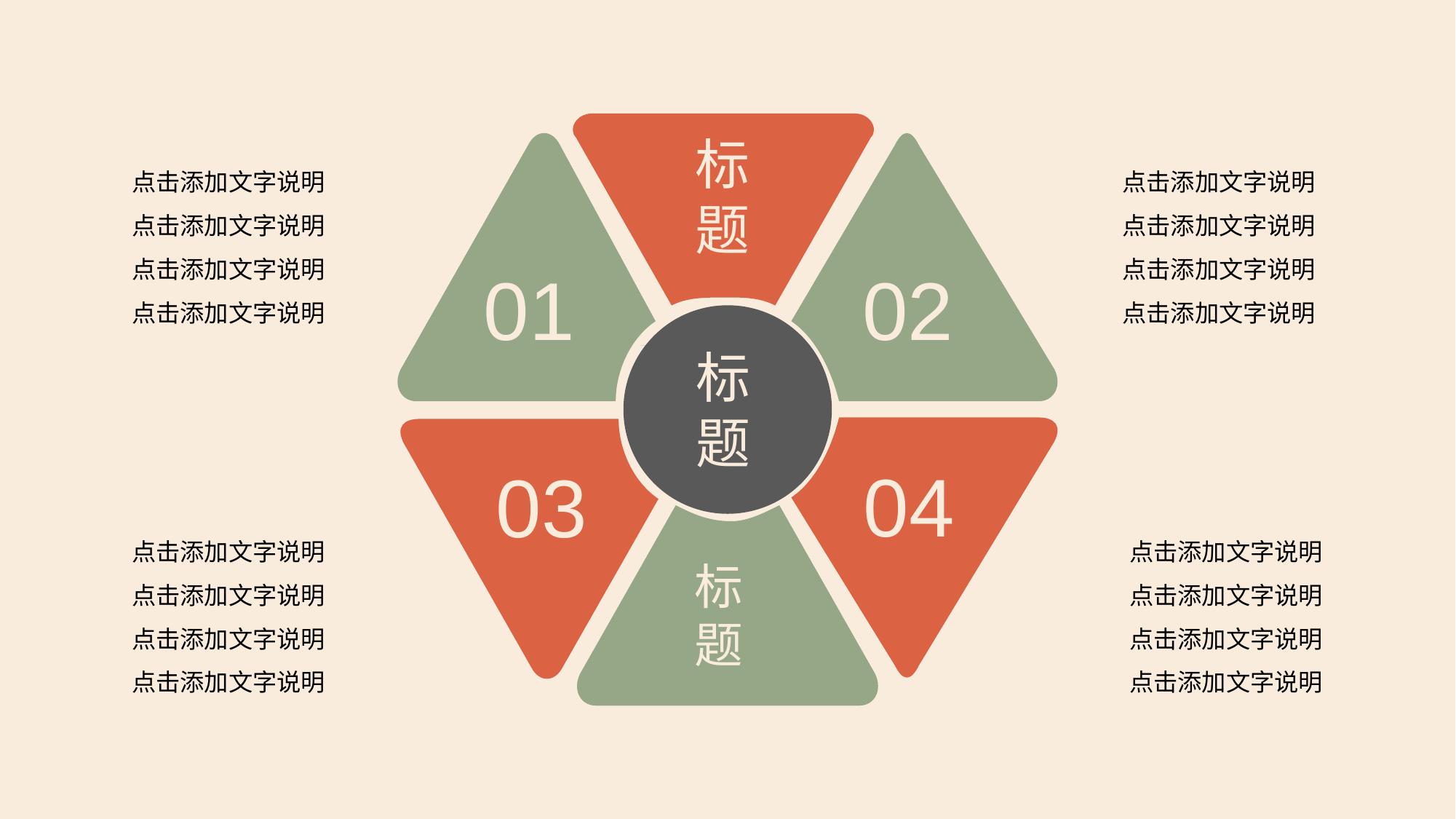

标题

点击添加文字说明
点击添加文字说明
点击添加文字说明
点击添加文字说明
点击添加文字说明
点击添加文字说明
点击添加文字说明
点击添加文字说明
01
02

标题

04
03

点击添加文字说明
点击添加文字说明
点击添加文字说明
点击添加文字说明
点击添加文字说明
点击添加文字说明
点击添加文字说明
点击添加文字说明
标题